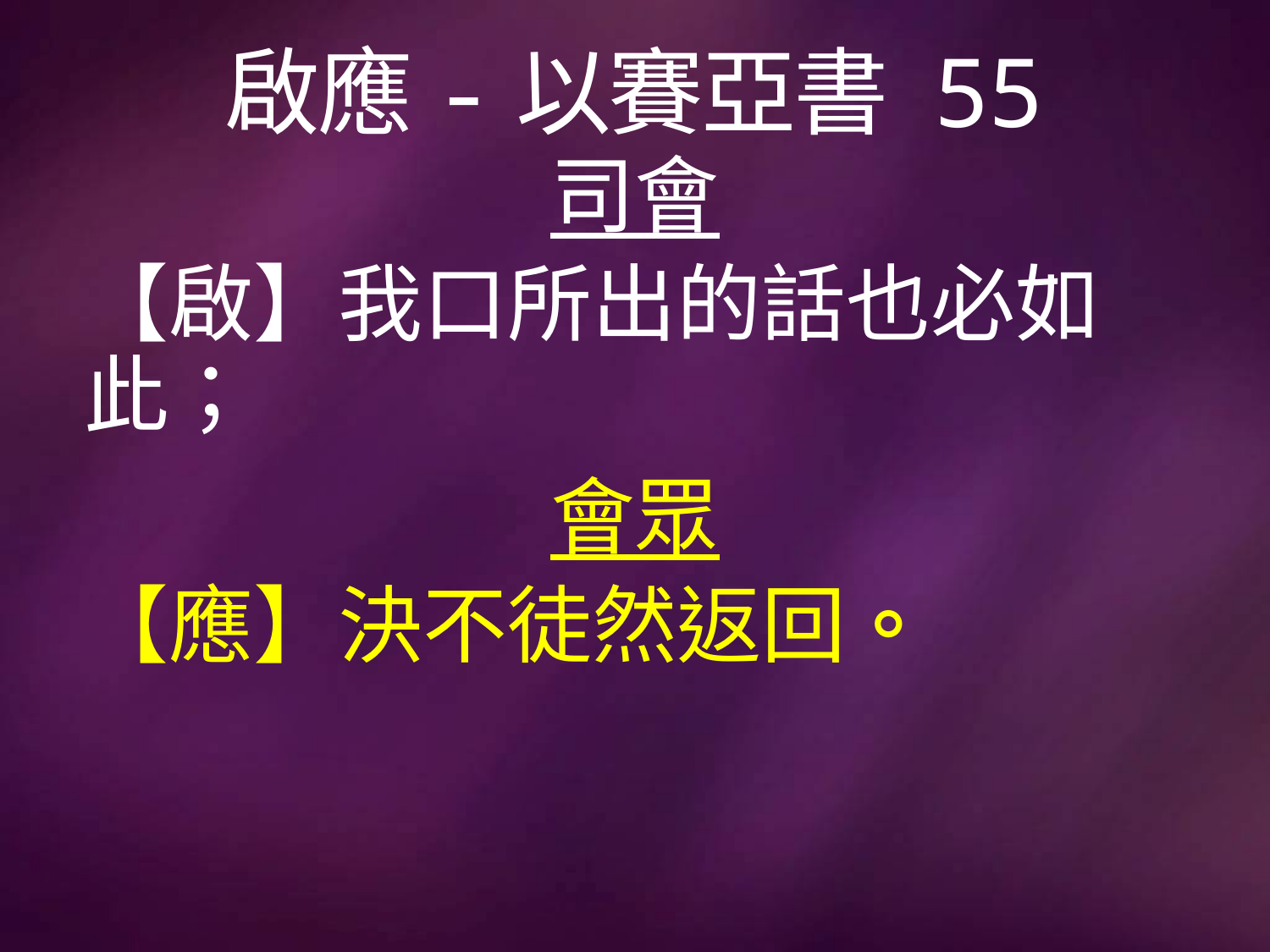

# 啟應-以賽亞書 55
司會
【啟】我口所出的話也必如此；

會眾
【應】決不徒然返回。